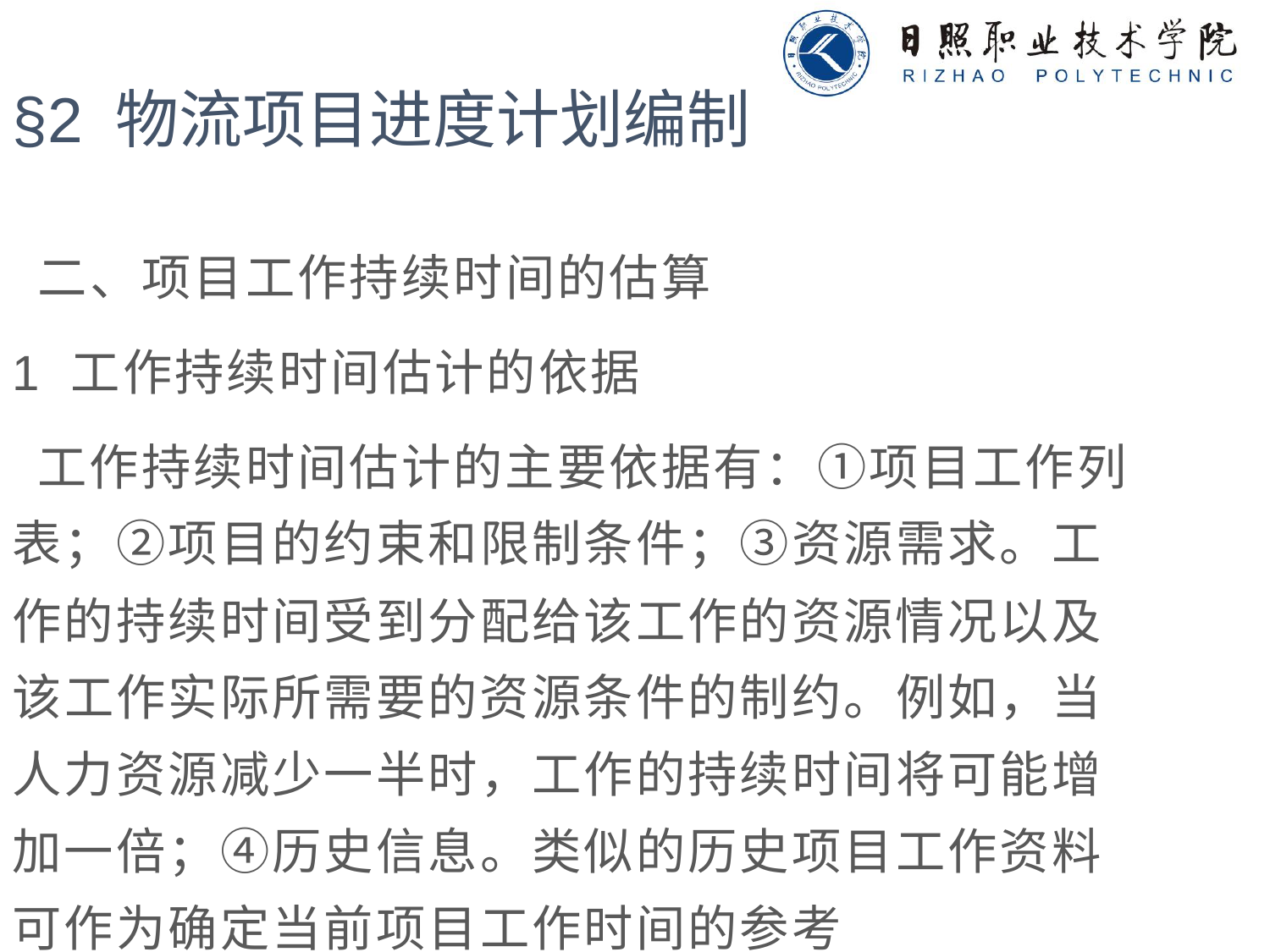

§2 物流项目进度计划编制
 二、项目工作持续时间的估算
1 工作持续时间估计的依据
 工作持续时间估计的主要依据有：①项目工作列表；②项目的约束和限制条件；③资源需求。工作的持续时间受到分配给该工作的资源情况以及该工作实际所需要的资源条件的制约。例如，当人力资源减少一半时，工作的持续时间将可能增加一倍；④历史信息。类似的历史项目工作资料可作为确定当前项目工作时间的参考